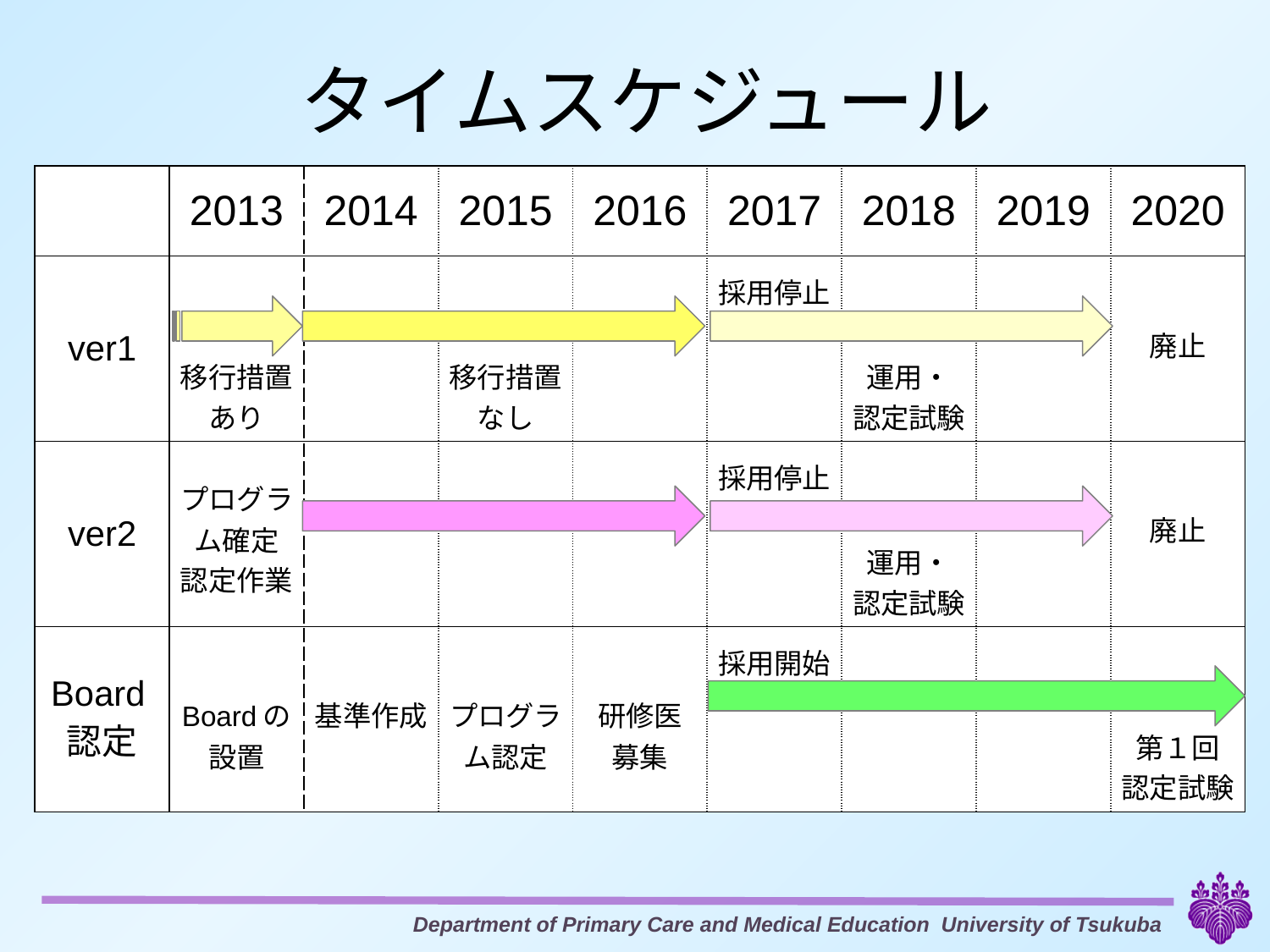

# タイムスケジュール
|  | 2013 | 2014 | 2015 | 2016 | 2017 | 2018 | 2019 | 2020 |
| --- | --- | --- | --- | --- | --- | --- | --- | --- |
| ver1 | 移行措置 あり |  | 移行措置 なし |  | 採用停止 | 運用・ 認定試験 |  | 廃止 |
| ver2 | プログラム確定 認定作業 |  |  |  | 採用停止 | 運用・ 認定試験 |  | 廃止 |
| Board認定 | Boardの 設置 | 基準作成 | プログラム認定 | 研修医 募集 | 採用開始 |  |  | 第１回 認定試験 |